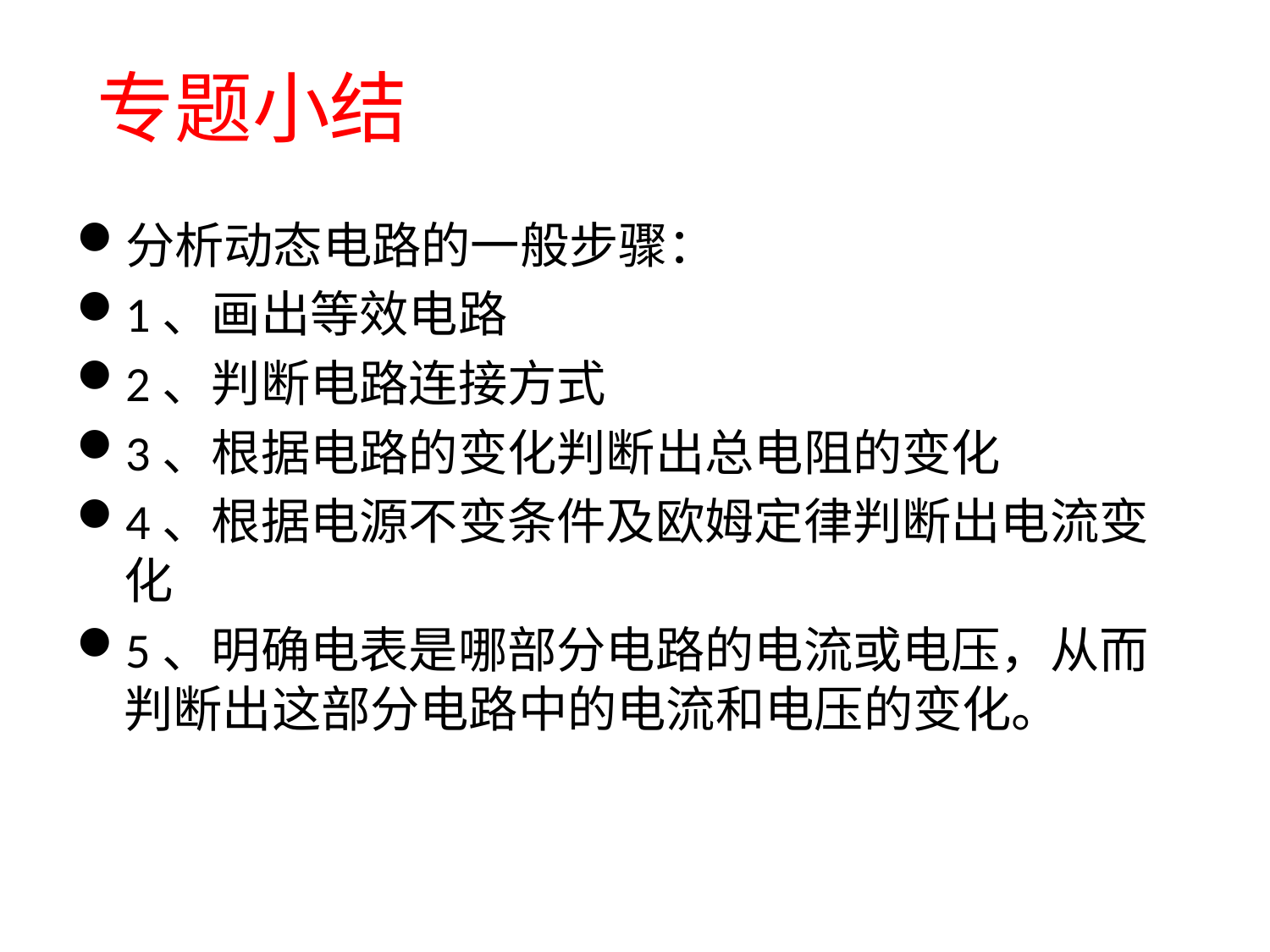

# 分析分要分
专题小结
分析动态电路的一般步骤：
1、画出等效电路
2、判断电路连接方式
3、根据电路的变化判断出总电阻的变化
4、根据电源不变条件及欧姆定律判断出电流变化
5、明确电表是哪部分电路的电流或电压，从而判断出这部分电路中的电流和电压的变化。
18